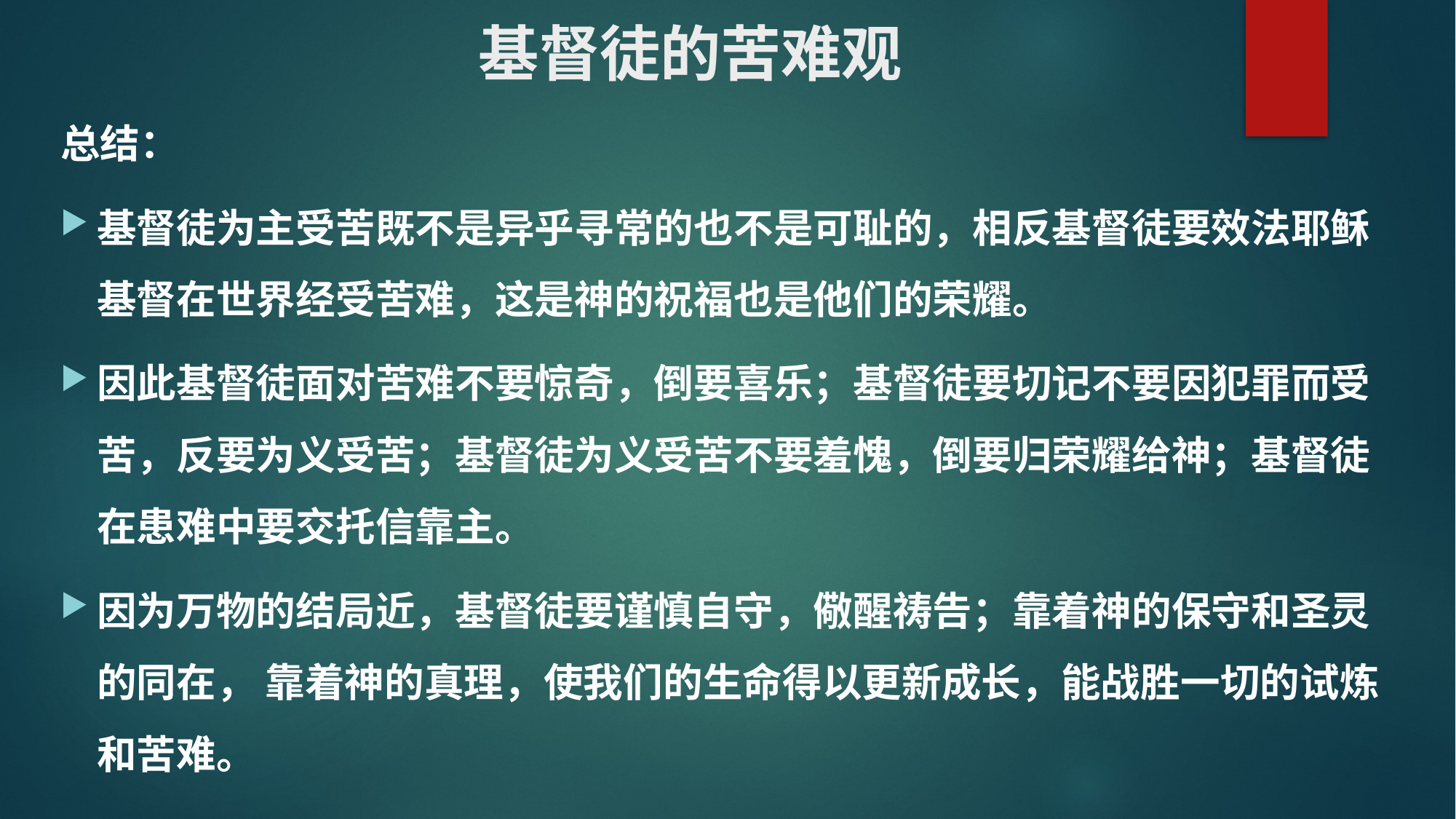

# 基督徒的苦难观
总结：
基督徒为主受苦既不是异乎寻常的也不是可耻的，相反基督徒要效法耶稣基督在世界经受苦难，这是神的祝福也是他们的荣耀。
因此基督徒面对苦难不要惊奇，倒要喜乐；基督徒要切记不要因犯罪而受苦，反要为义受苦；基督徒为义受苦不要羞愧，倒要归荣耀给神；基督徒在患难中要交托信靠主。
因为万物的结局近，基督徒要谨慎自守，儆醒祷告；靠着神的保守和圣灵的同在， 靠着神的真理，使我们的生命得以更新成长，能战胜一切的试炼和苦难。